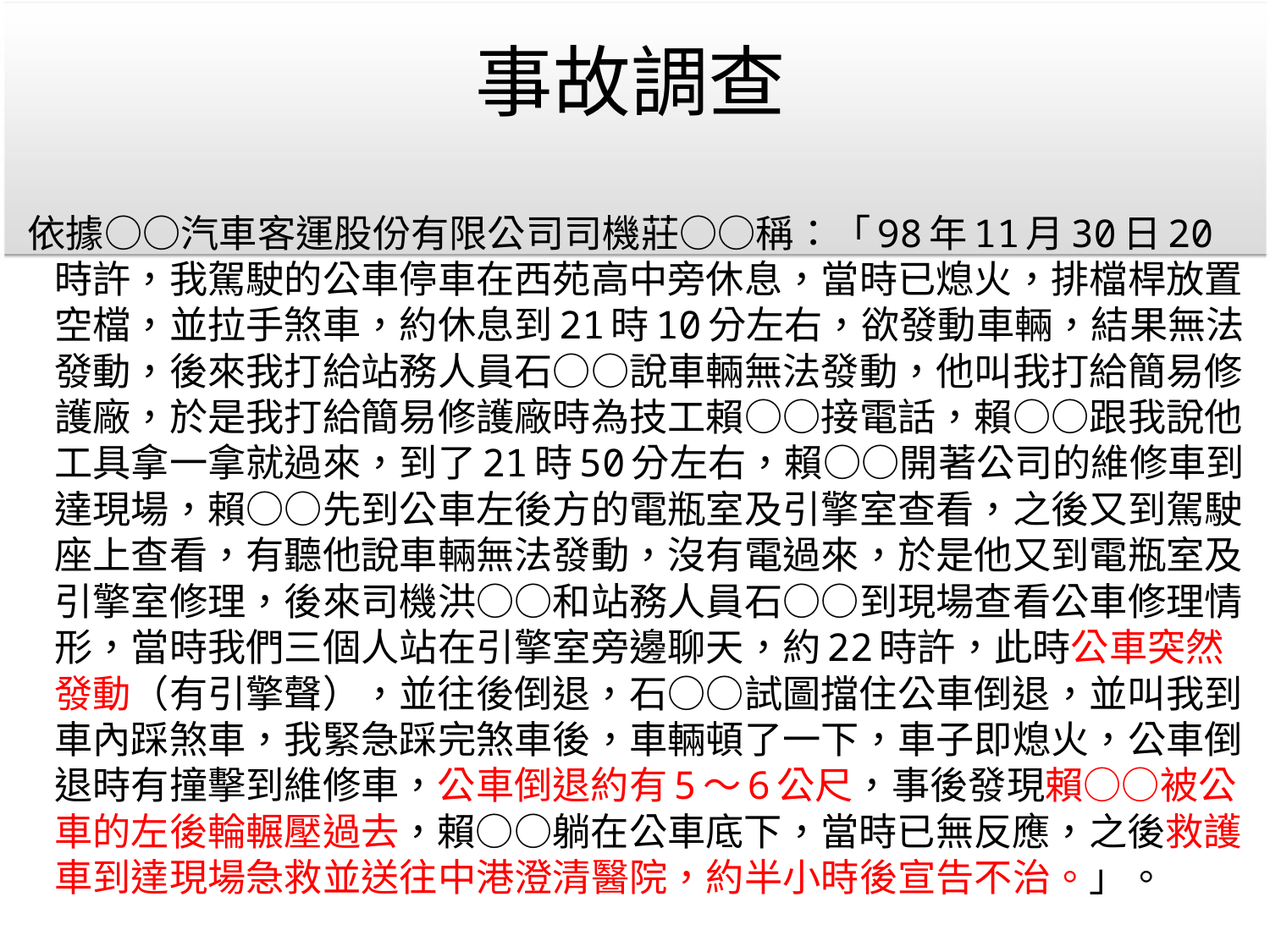

# 事故調查

 依據○○汽車客運股份有限公司司機莊○○稱：「98年11月30日20時許，我駕駛的公車停車在西苑高中旁休息，當時已熄火，排檔桿放置空檔，並拉手煞車，約休息到21時10分左右，欲發動車輛，結果無法發動，後來我打給站務人員石○○說車輛無法發動，他叫我打給簡易修護廠，於是我打給簡易修護廠時為技工賴○○接電話，賴○○跟我說他工具拿一拿就過來，到了21時50分左右，賴○○開著公司的維修車到達現場，賴○○先到公車左後方的電瓶室及引擎室查看，之後又到駕駛座上查看，有聽他說車輛無法發動，沒有電過來，於是他又到電瓶室及引擎室修理，後來司機洪○○和站務人員石○○到現場查看公車修理情形，當時我們三個人站在引擎室旁邊聊天，約22時許，此時公車突然發動（有引擎聲），並往後倒退，石○○試圖擋住公車倒退，並叫我到車內踩煞車，我緊急踩完煞車後，車輛頓了一下，車子即熄火，公車倒退時有撞擊到維修車，公車倒退約有5～6公尺，事後發現賴○○被公車的左後輪輾壓過去，賴○○躺在公車底下，當時已無反應，之後救護車到達現場急救並送往中港澄清醫院，約半小時後宣告不治。」。